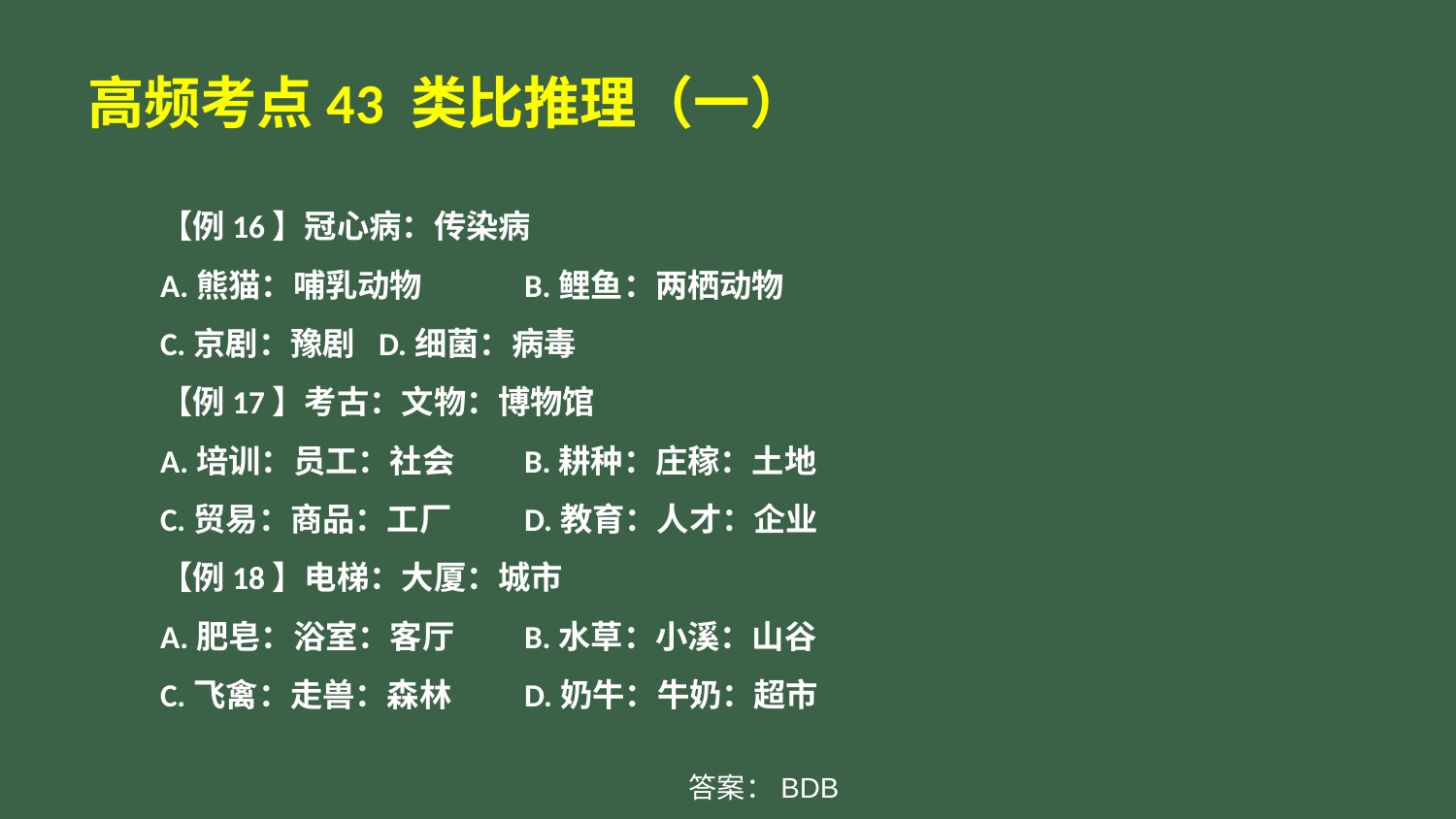

# 高频考点43 类比推理（一）
【例16】冠心病：传染病
A.熊猫：哺乳动物	B.鲤鱼：两栖动物
C.京剧：豫剧	D.细菌：病毒
【例17】考古：文物：博物馆
A.培训：员工：社会	B.耕种：庄稼：土地
C.贸易：商品：工厂	D.教育：人才：企业
【例18】电梯：大厦：城市
A.肥皂：浴室：客厅	B.水草：小溪：山谷
C.飞禽：走兽：森林	D.奶牛：牛奶：超市

答案：BDB